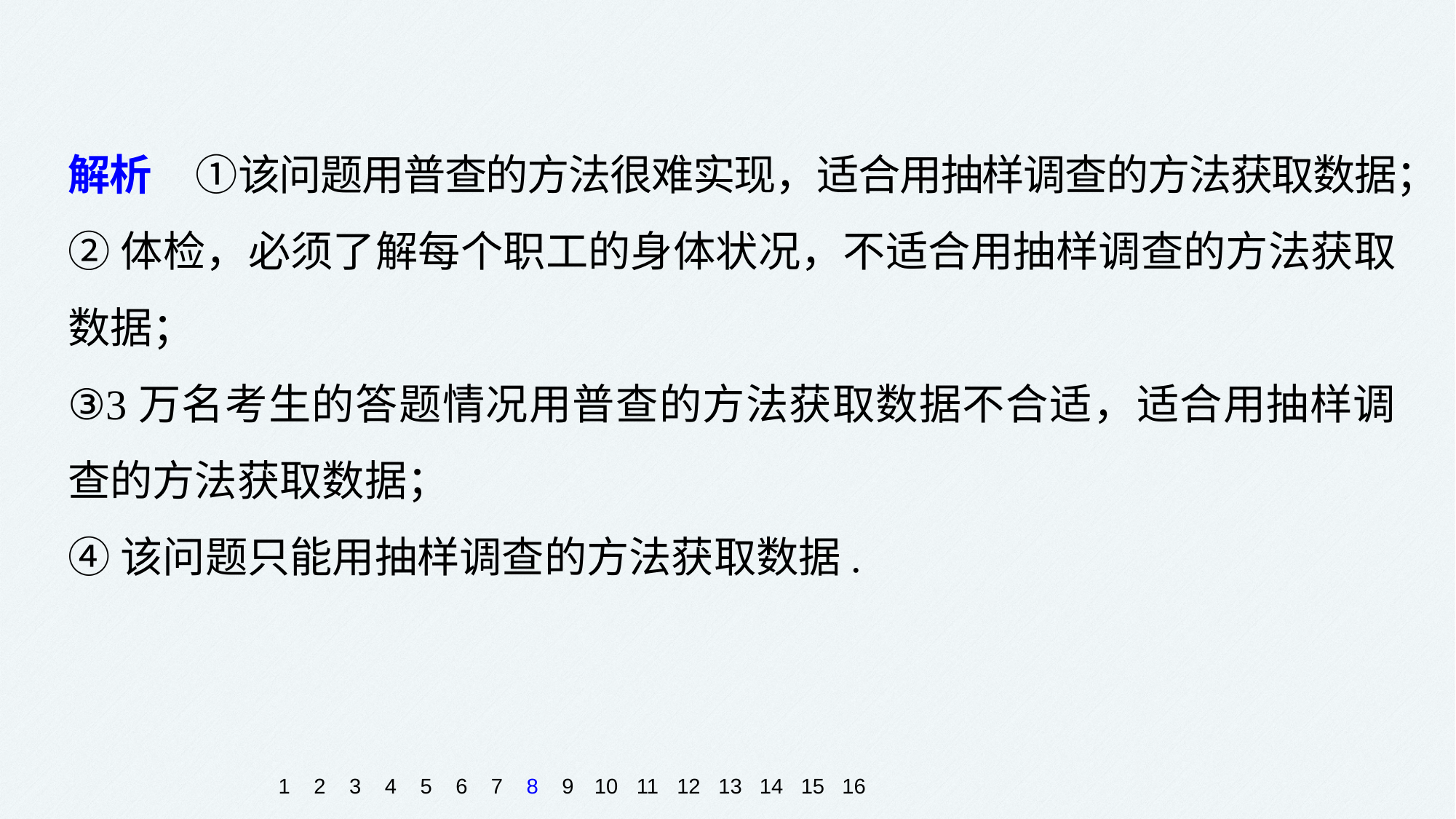

解析　①该问题用普查的方法很难实现，适合用抽样调查的方法获取数据；
②体检，必须了解每个职工的身体状况，不适合用抽样调查的方法获取数据；
③3万名考生的答题情况用普查的方法获取数据不合适，适合用抽样调查的方法获取数据；
④该问题只能用抽样调查的方法获取数据.
1
2
3
4
5
6
7
8
9
10
11
12
13
14
15
16